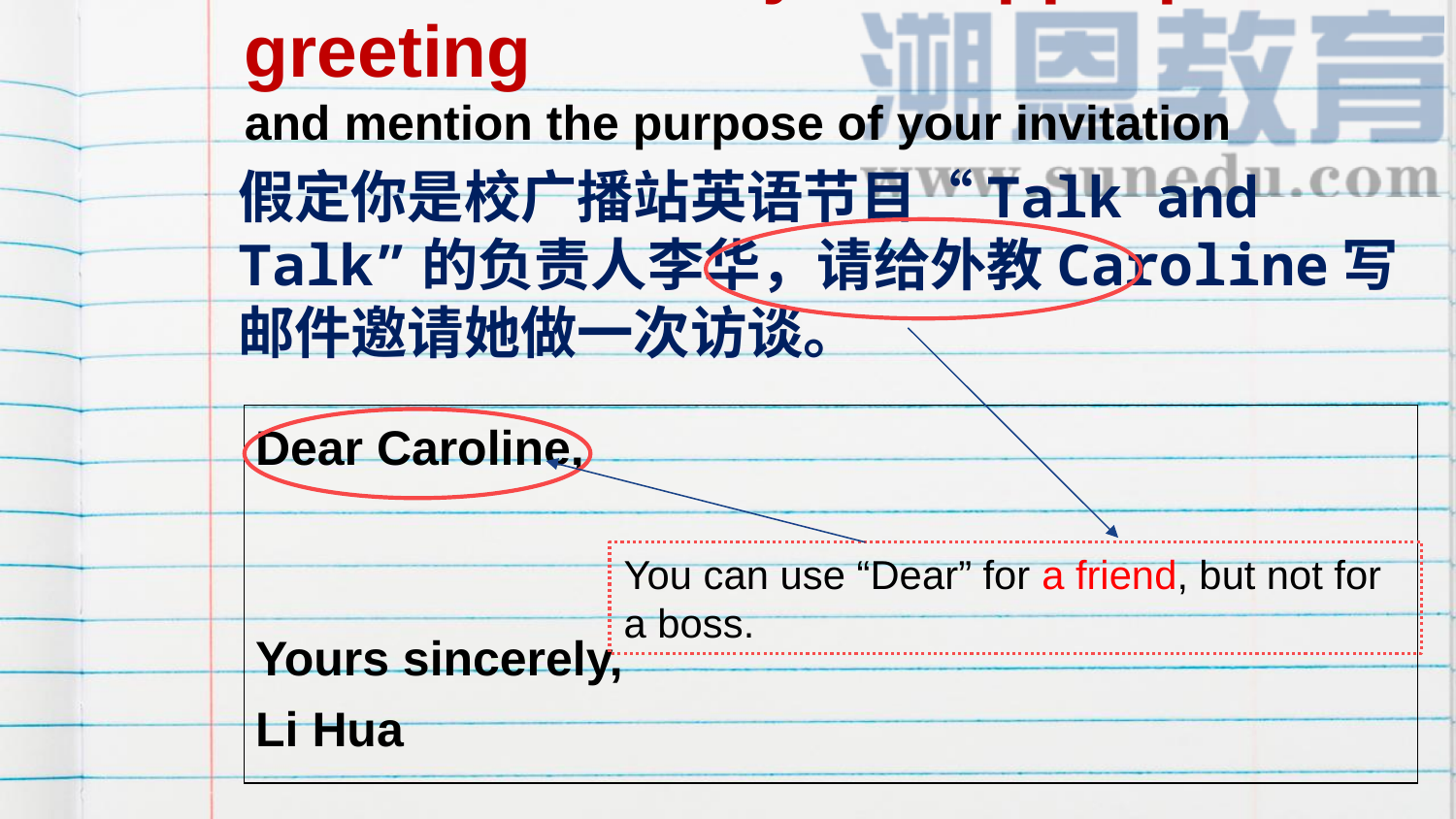

7
# Start with a friendly but appropriate greeting and mention the purpose of your invitation
假定你是校广播站英语节目“Talk and Talk”的负责人李华，请给外教Caroline写邮件邀请她做一次访谈。

| Dear Caroline,     Yours sincerely, Li Hua |
| --- |

You can use “Dear” for a friend, but not for a boss.